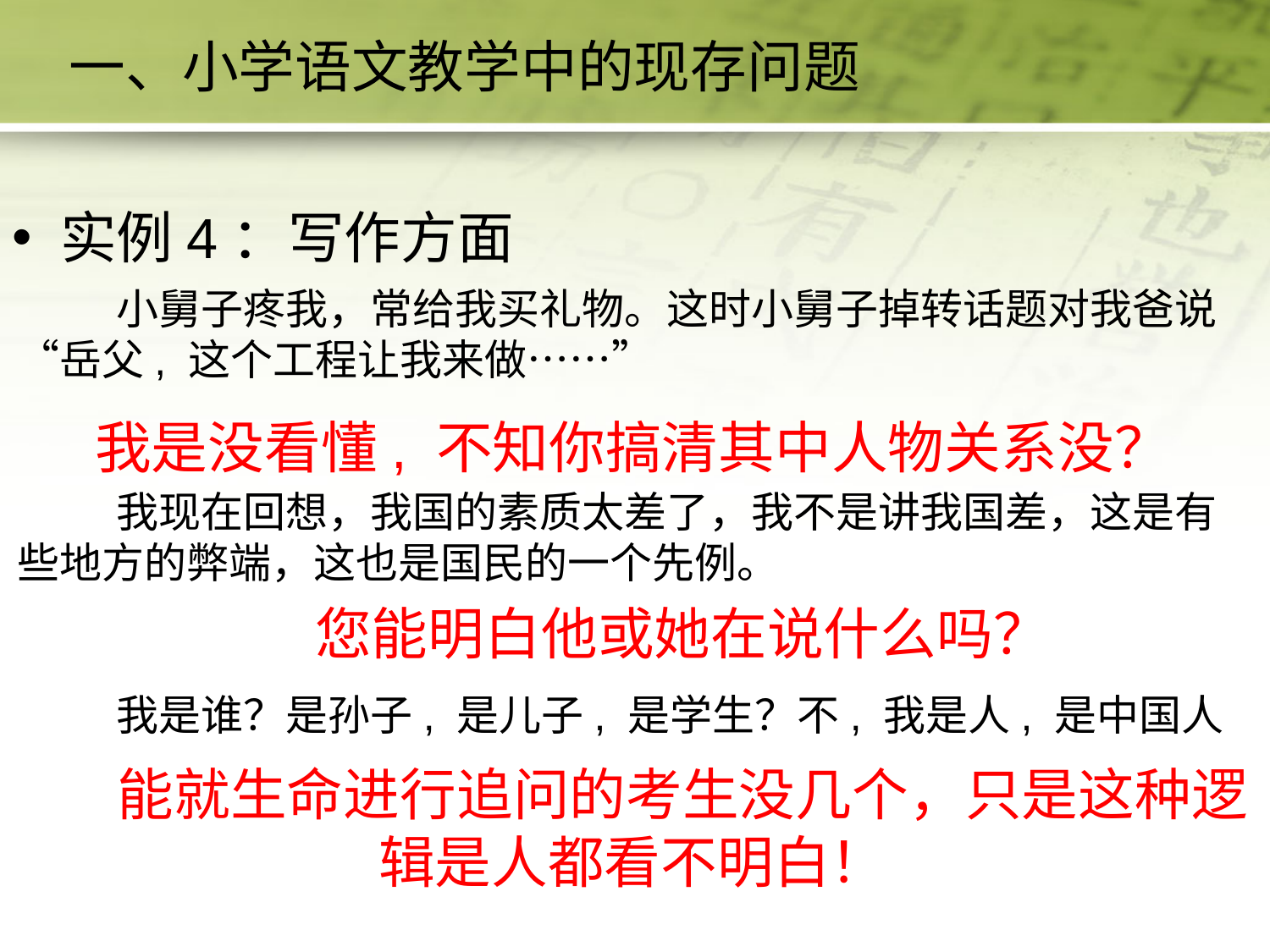

一、小学语文教学中的现存问题
实例4：写作方面
小舅子疼我，常给我买礼物。这时小舅子掉转话题对我爸说“岳父, 这个工程让我来做……”

我现在回想，我国的素质太差了，我不是讲我国差，这是有些地方的弊端，这也是国民的一个先例。

我是谁？是孙子, 是儿子, 是学生？不, 我是人, 是中国人

我是没看懂, 不知你搞清其中人物关系没？

您能明白他或她在说什么吗？

能就生命进行追问的考生没几个，只是这种逻辑是人都看不明白！